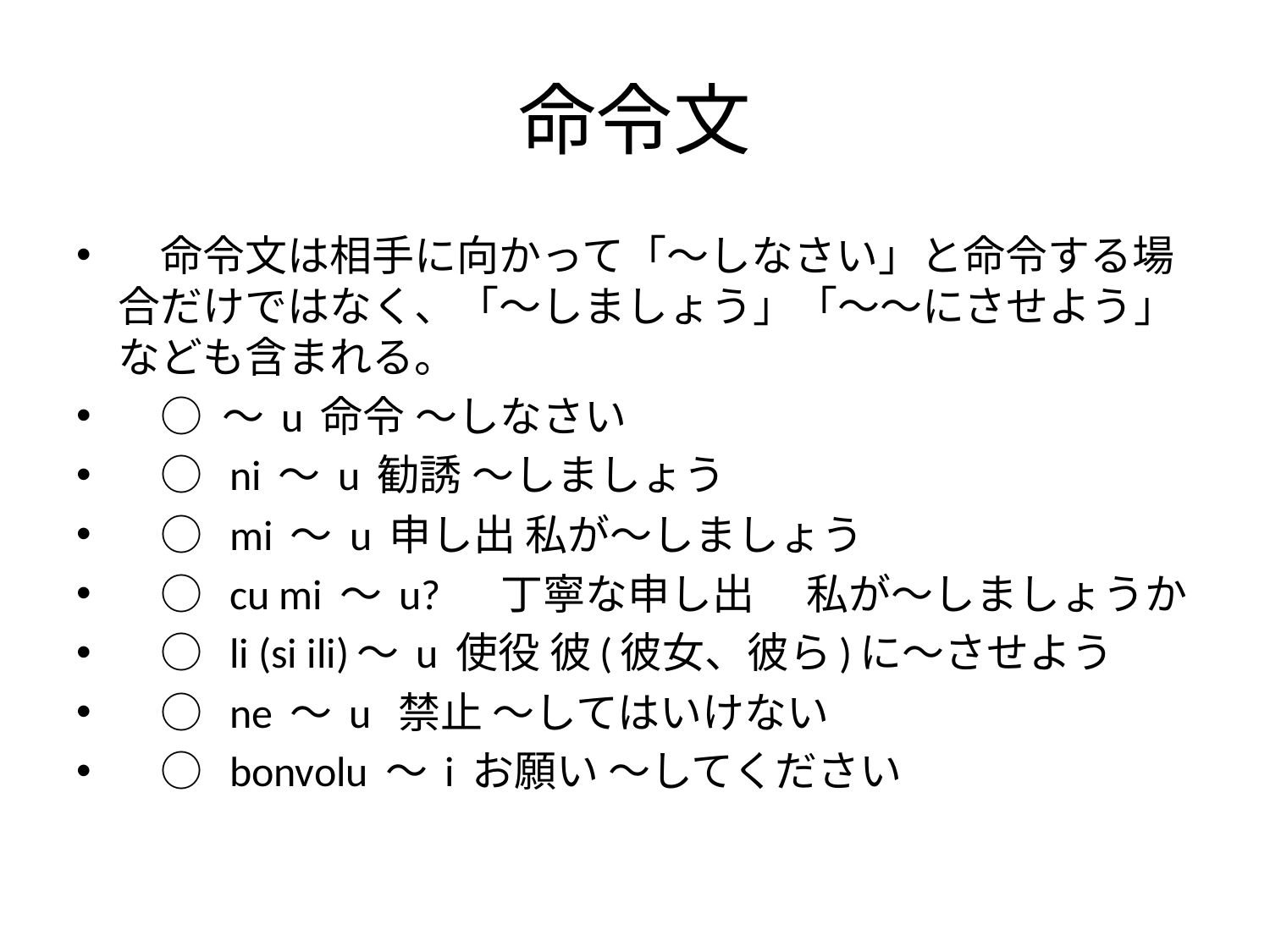

# 命令文
　命令文は相手に向かって「～しなさい」と命令する場合だけではなく、「～しましょう」「～～にさせよう」なども含まれる。
　○  ～ u 命令 ～しなさい
　○  ni ～ u 勧誘 ～しましょう
　○  mi ～ u 申し出 私が～しましょう
　○  cu mi ～ u?　 丁寧な申し出　 私が～しましょうか
　○  li (si ili)～ u 使役 彼(彼女、彼ら)に～させよう
　○  ne ～ u  禁止 ～してはいけない
　○  bonvolu ～ i お願い ～してください